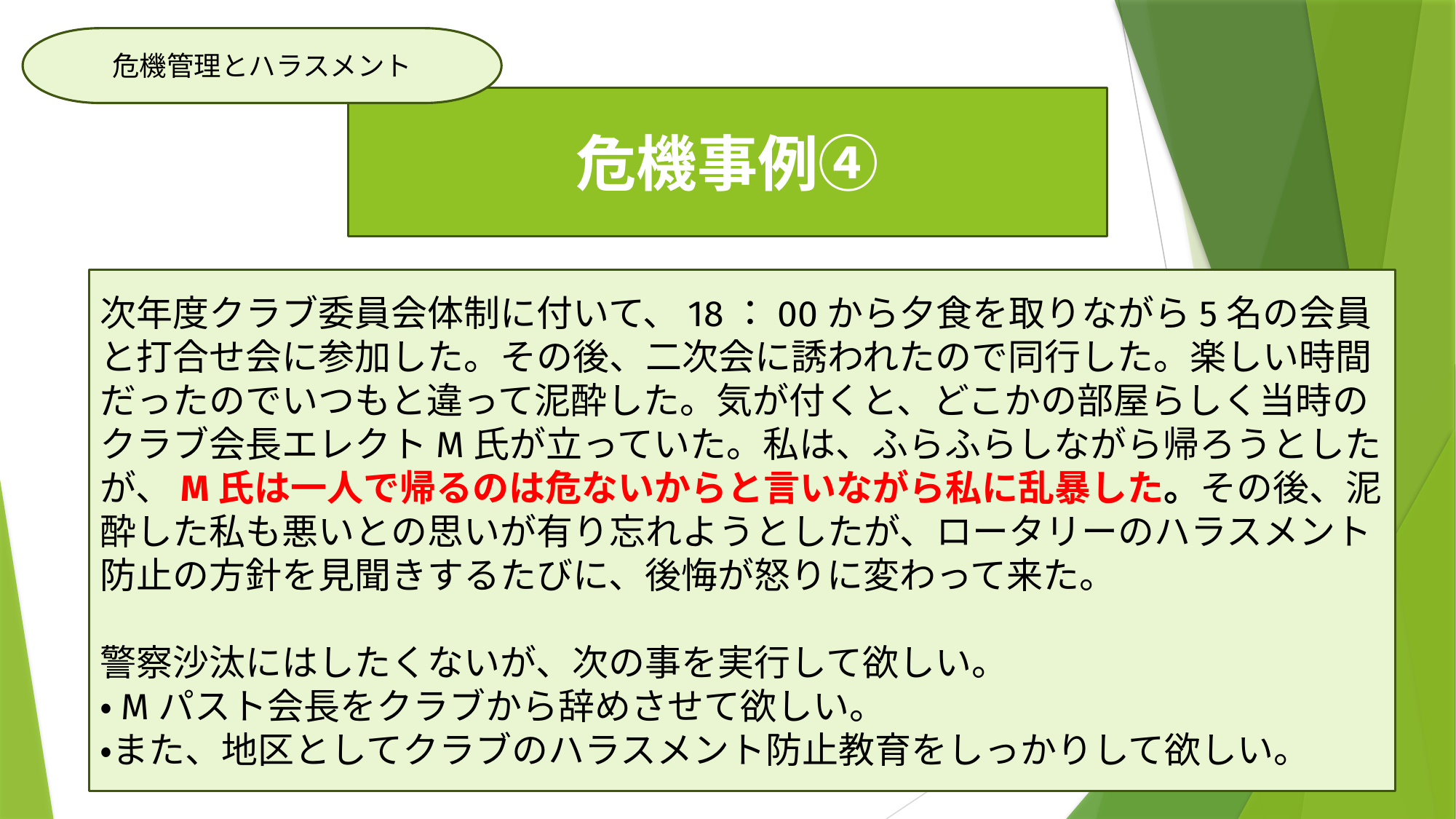

危機管理とハラスメント
# 危機事例④
次年度クラブ委員会体制に付いて、18：00から夕食を取りながら5名の会員と打合せ会に参加した。その後、二次会に誘われたので同行した。楽しい時間だったのでいつもと違って泥酔した。気が付くと、どこかの部屋らしく当時のクラブ会長エレクトM氏が立っていた。私は、ふらふらしながら帰ろうとしたが、M氏は一人で帰るのは危ないからと言いながら私に乱暴した。その後、泥酔した私も悪いとの思いが有り忘れようとしたが、ロータリーのハラスメント防止の方針を見聞きするたびに、後悔が怒りに変わって来た。

警察沙汰にはしたくないが、次の事を実行して欲しい。
・Mパスト会長をクラブから辞めさせて欲しい。
・また、地区としてクラブのハラスメント防止教育をしっかりして欲しい。